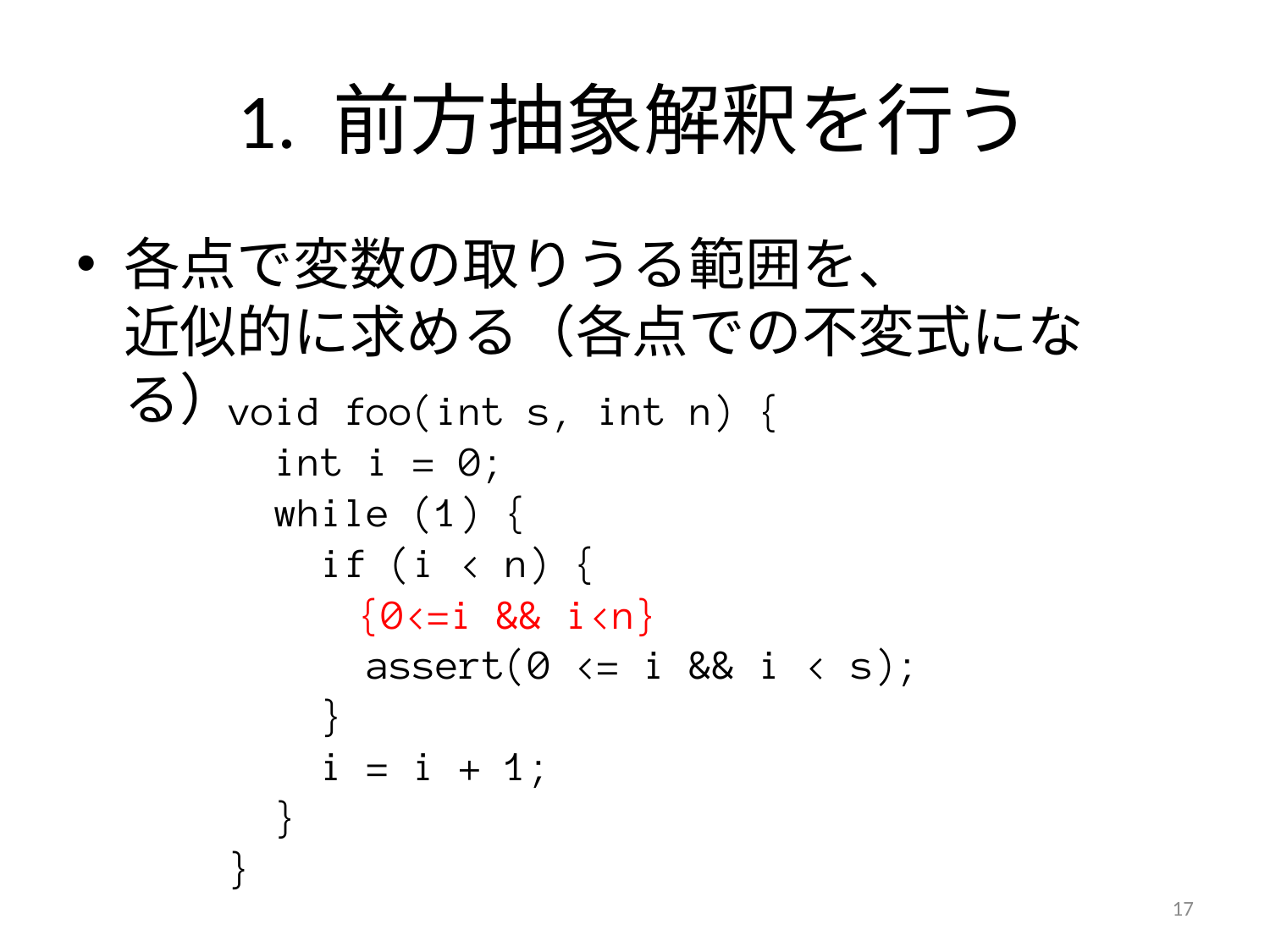

# 1. 前方抽象解釈を行う
各点で変数の取りうる範囲を、
近似的に求める（各点での不変式になる）
void foo(int s, int n) {
  int i = 0;
  while (1) {
    if (i < n) {

      assert(0 <= i && i < s);
    }
    i = i + 1;
  }
}
{0<=i && i<n}
17